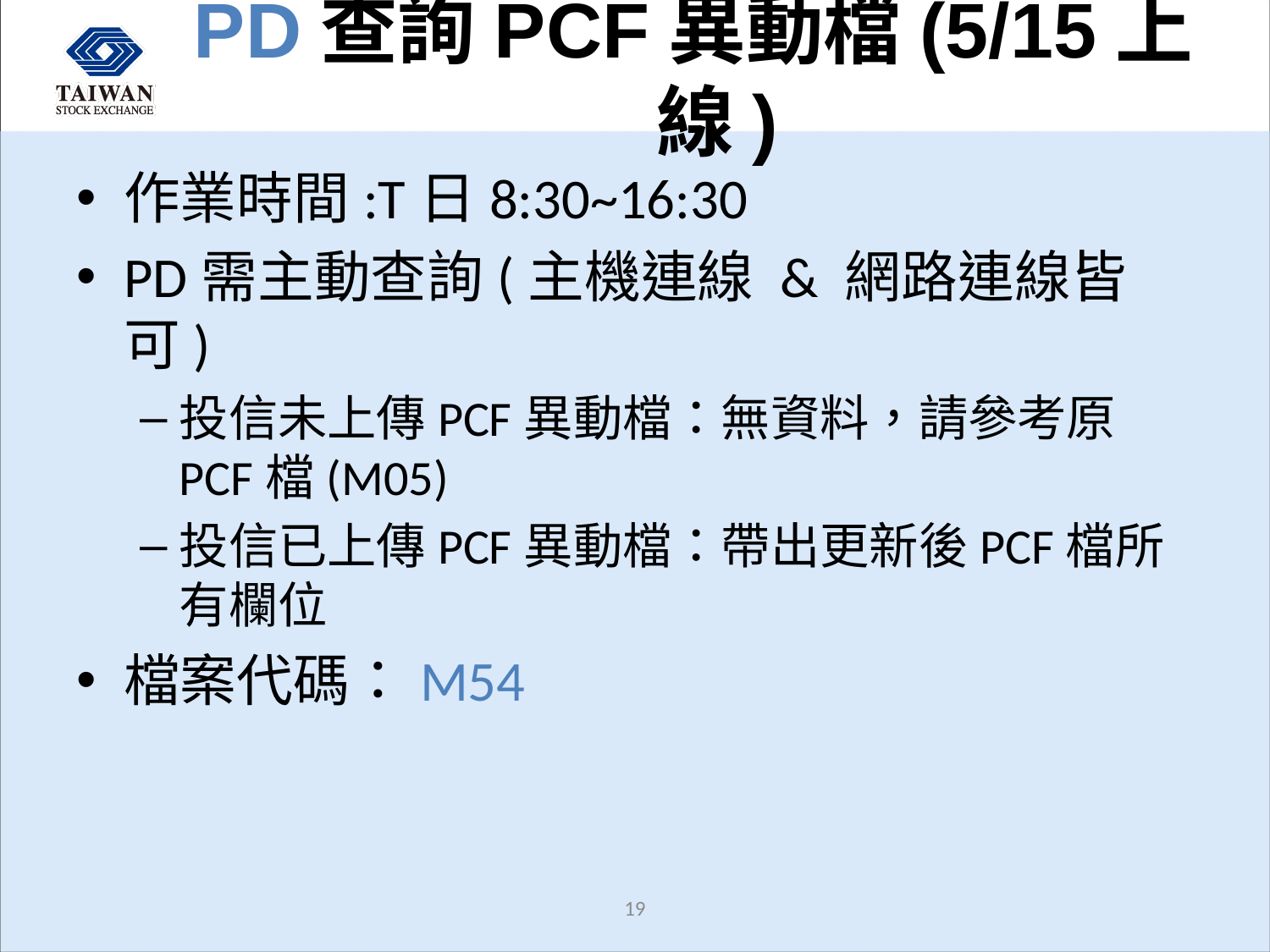

# PD查詢PCF異動檔(5/15上線)
作業時間:T日8:30~16:30
PD需主動查詢(主機連線 & 網路連線皆可)
投信未上傳PCF異動檔：無資料，請參考原PCF檔(M05)
投信已上傳PCF異動檔：帶出更新後PCF檔所有欄位
檔案代碼：M54
19